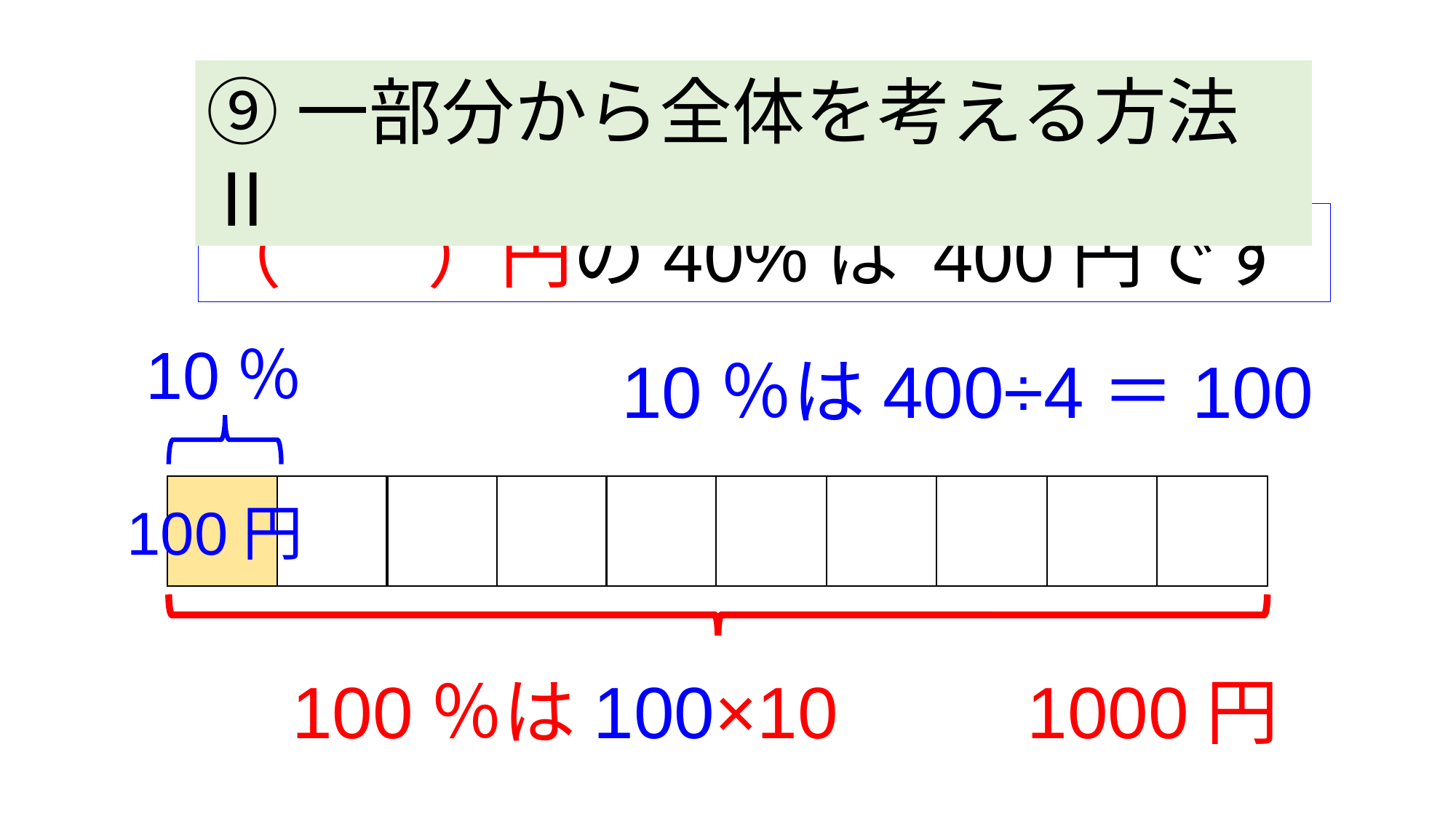

⑨一部分から全体を考える方法Ⅱ

（　　）円の40%は 400円です
10％
10％は400÷4＝100

100円
100％は100×10
1000円